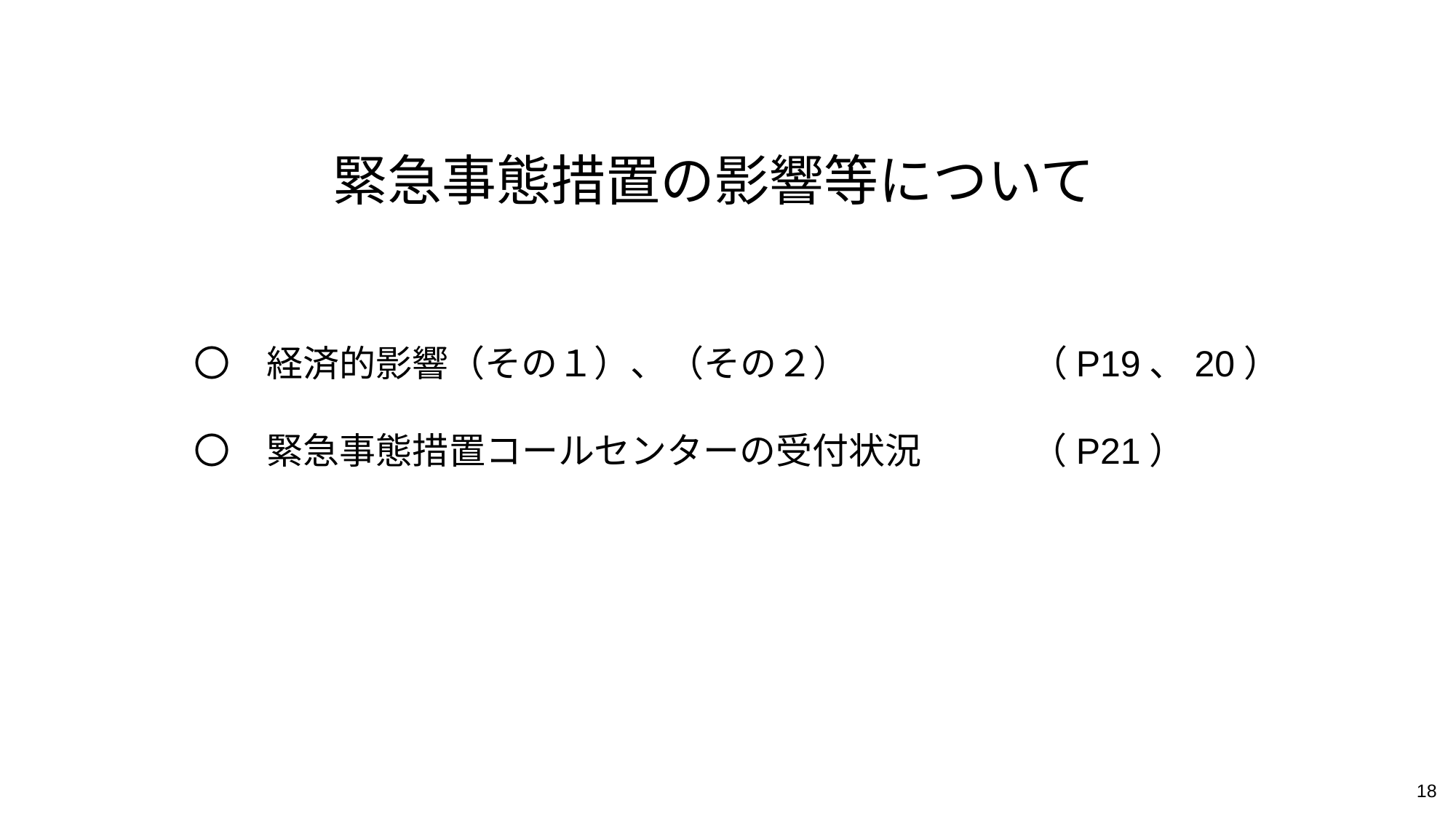

緊急事態措置の影響等について
〇　経済的影響（その１）、（その２）　　　　　（P19、20）

〇　緊急事態措置コールセンターの受付状況　　　（P21）
18